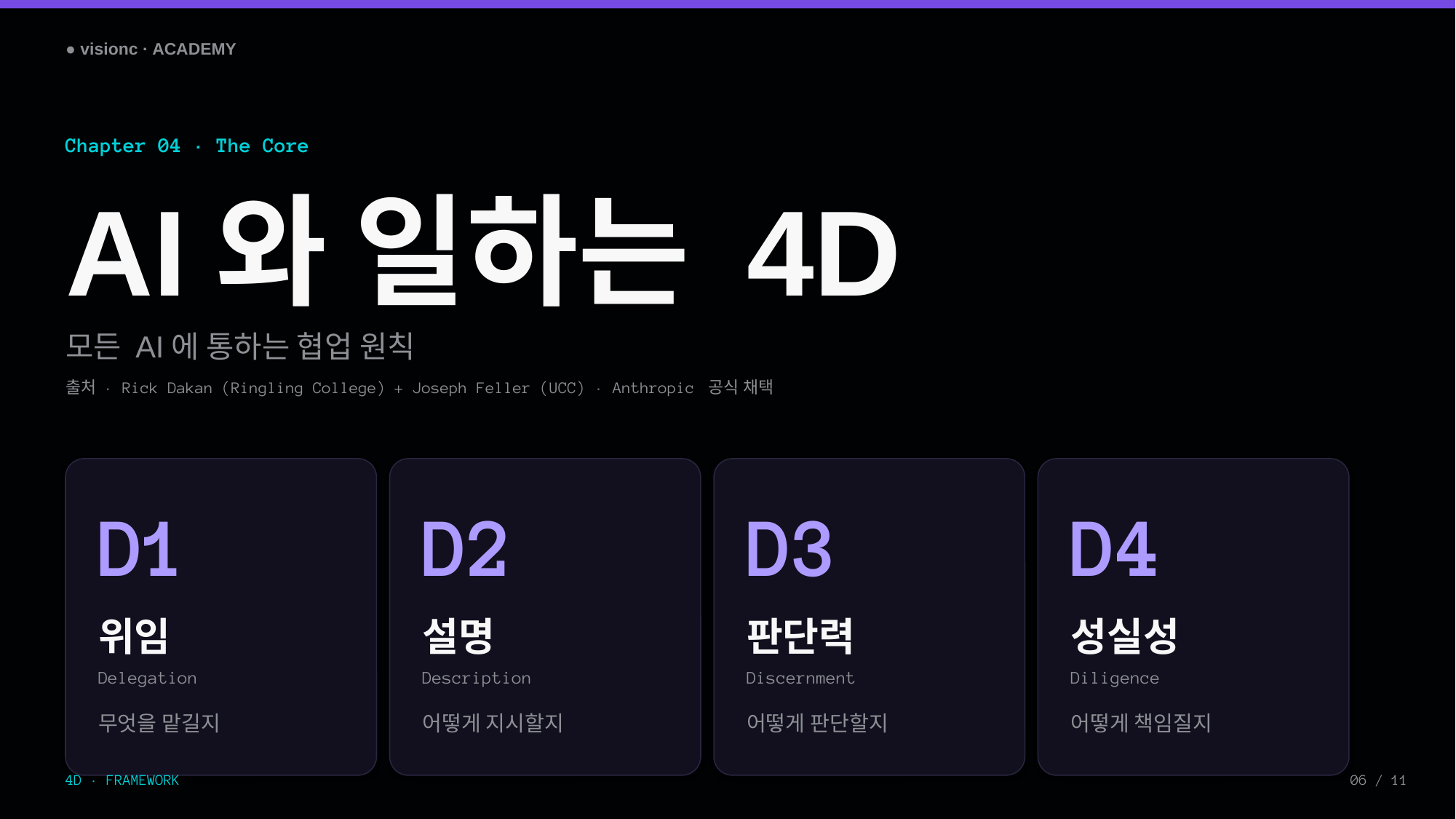

● visionc · ACADEMY
Chapter 04 · The Core
AI와 일하는 4D
모든 AI에 통하는 협업 원칙
출처 · Rick Dakan (Ringling College) + Joseph Feller (UCC) · Anthropic 공식 채택

D1
D2
D3
D4
위임
설명
판단력
성실성
Delegation
Description
Discernment
Diligence
무엇을 맡길지
어떻게 지시할지
어떻게 판단할지
어떻게 책임질지
4D · FRAMEWORK
06 / 11